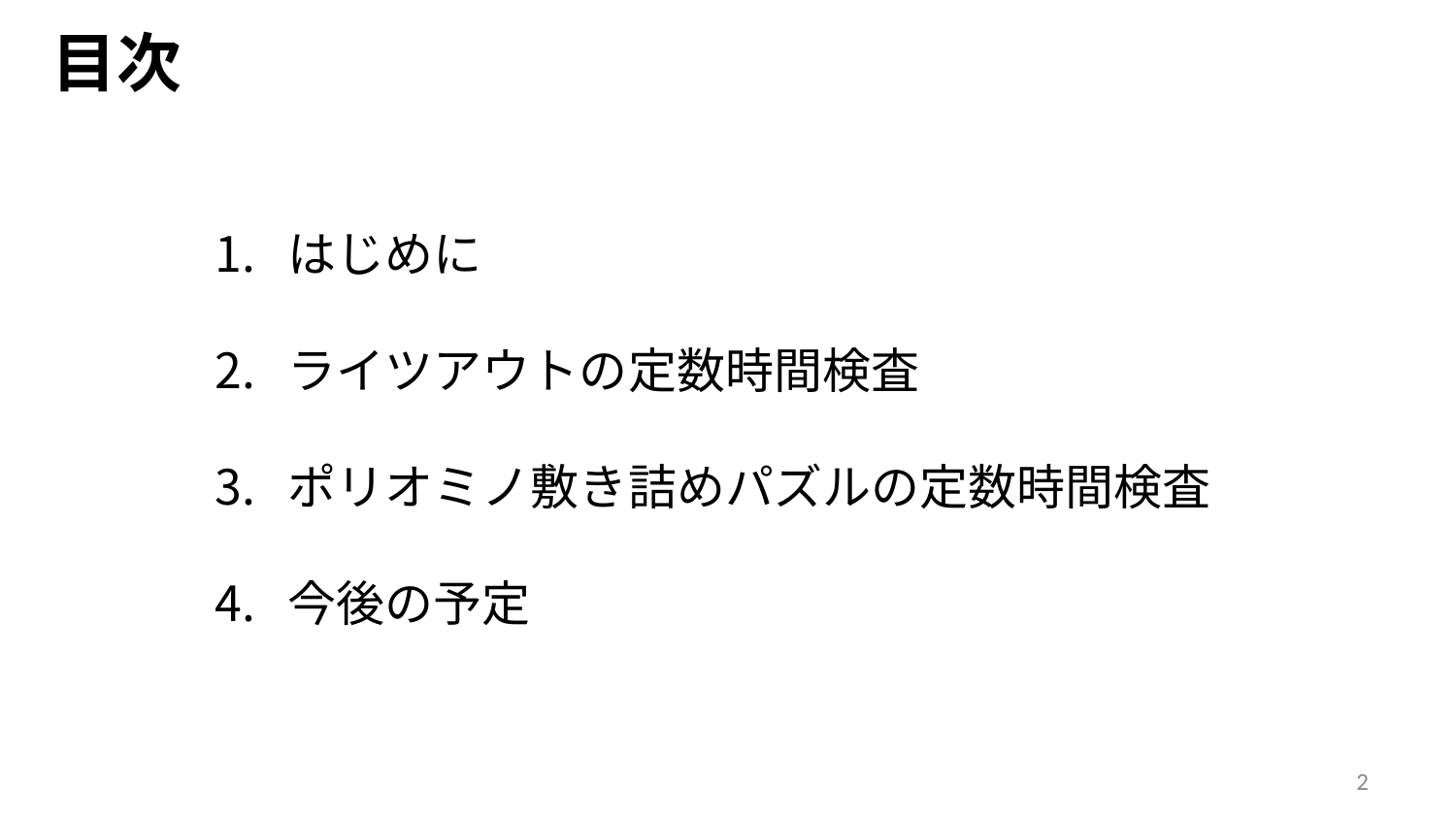

目次

はじめに

ライツアウトの定数時間検査

ポリオミノ敷き詰めパズルの定数時間検査

今後の予定
2